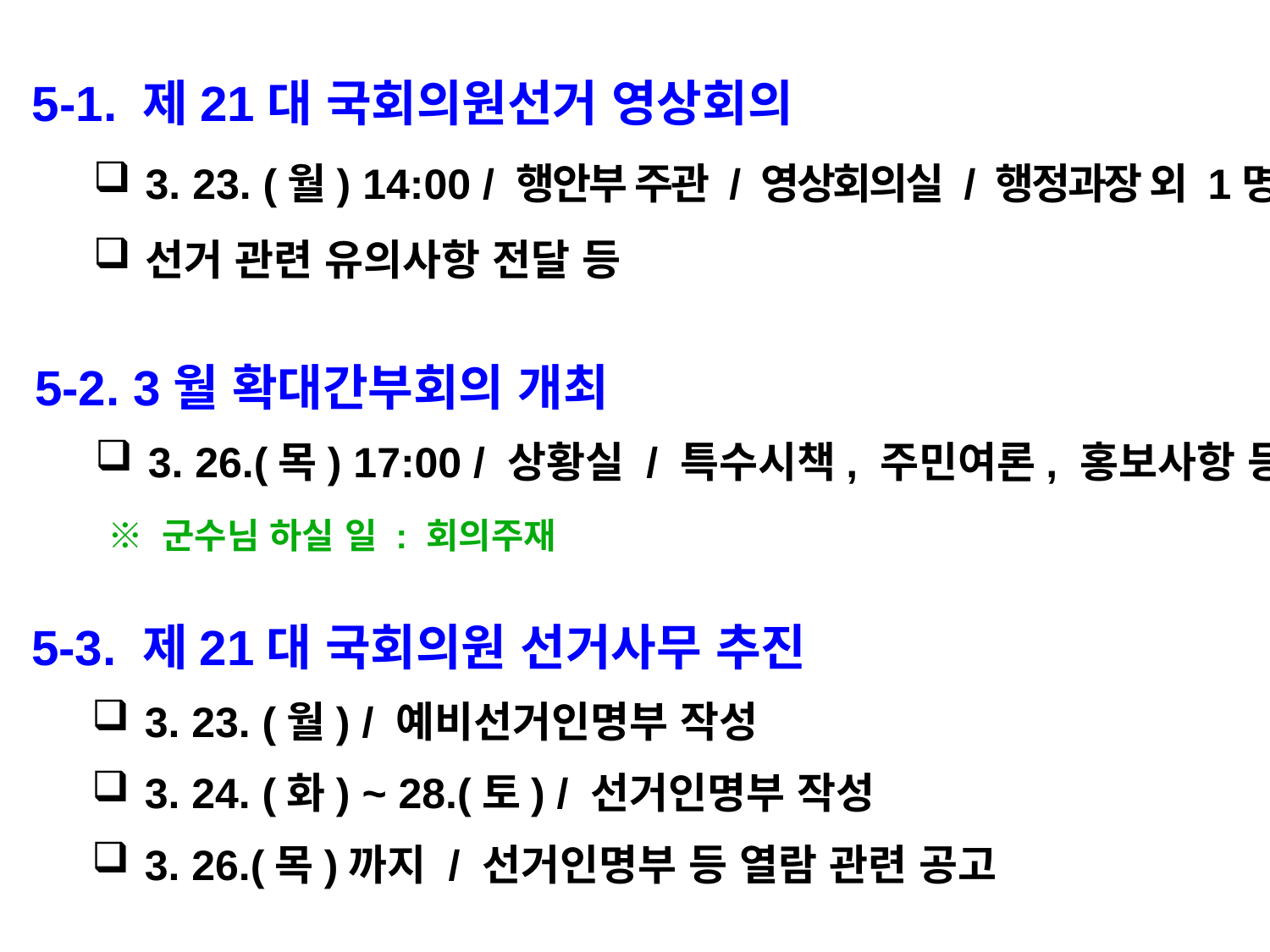

5-1. 제21대 국회의원선거 영상회의
3. 23. (월) 14:00 / 행안부 주관 / 영상회의실 / 행정과장 외 1명
선거 관련 유의사항 전달 등
 5-2. 3월 확대간부회의 개최
3. 26.(목) 17:00 / 상황실 / 특수시책, 주민여론, 홍보사항 등
  ※ 군수님 하실 일 : 회의주재
 5-3. 제21대 국회의원 선거사무 추진
3. 23. (월) / 예비선거인명부 작성
3. 24. (화) ~ 28.(토) / 선거인명부 작성
3. 26.(목)까지 / 선거인명부 등 열람 관련 공고